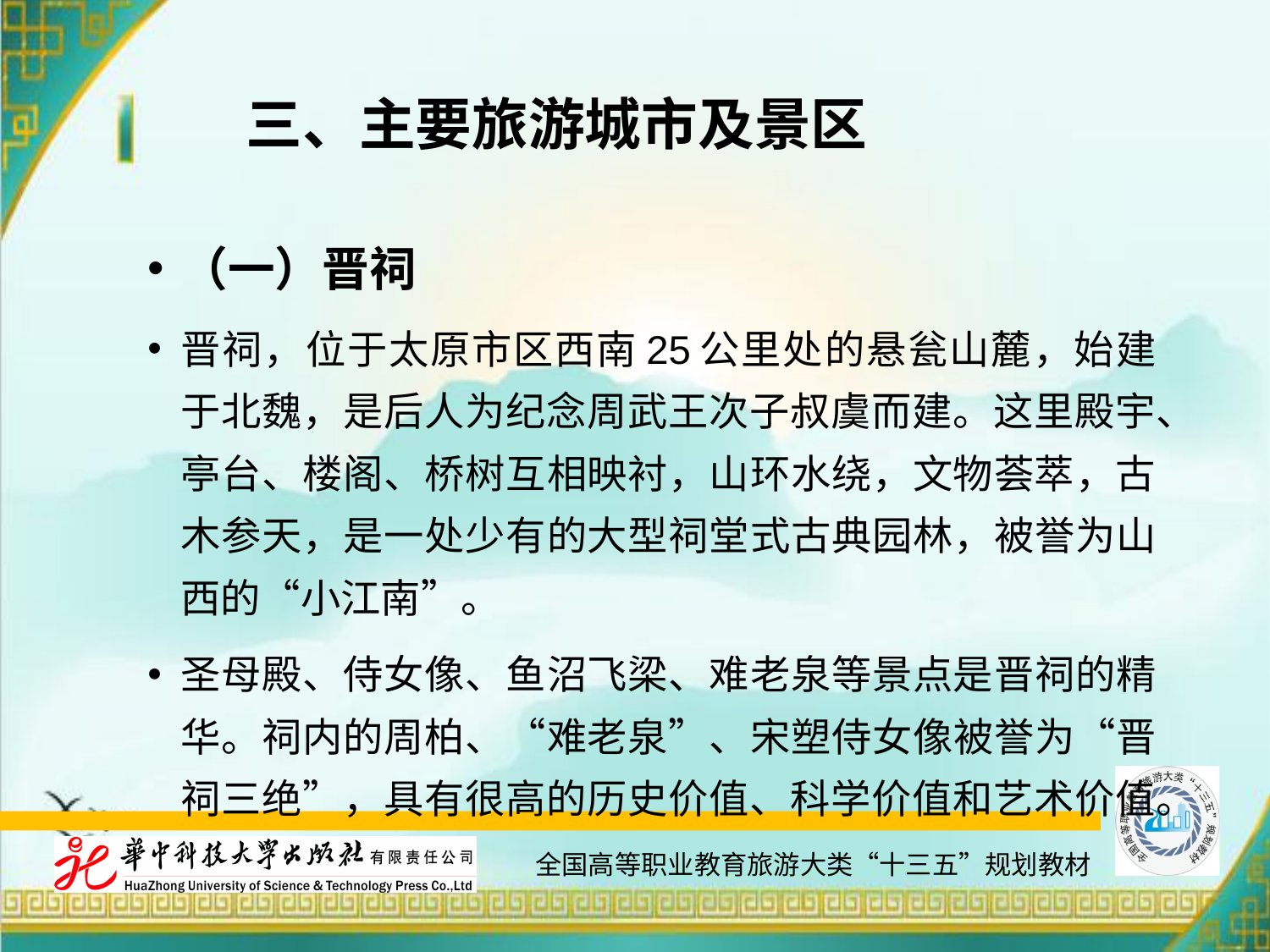

# 三、主要旅游城市及景区
（一）晋祠
晋祠，位于太原市区西南25公里处的悬瓮山麓，始建于北魏，是后人为纪念周武王次子叔虞而建。这里殿宇、亭台、楼阁、桥树互相映衬，山环水绕，文物荟萃，古木参天，是一处少有的大型祠堂式古典园林，被誉为山西的“小江南”。
圣母殿、侍女像、鱼沼飞梁、难老泉等景点是晋祠的精华。祠内的周柏、“难老泉”、宋塑侍女像被誉为“晋祠三绝”，具有很高的历史价值、科学价值和艺术价值。